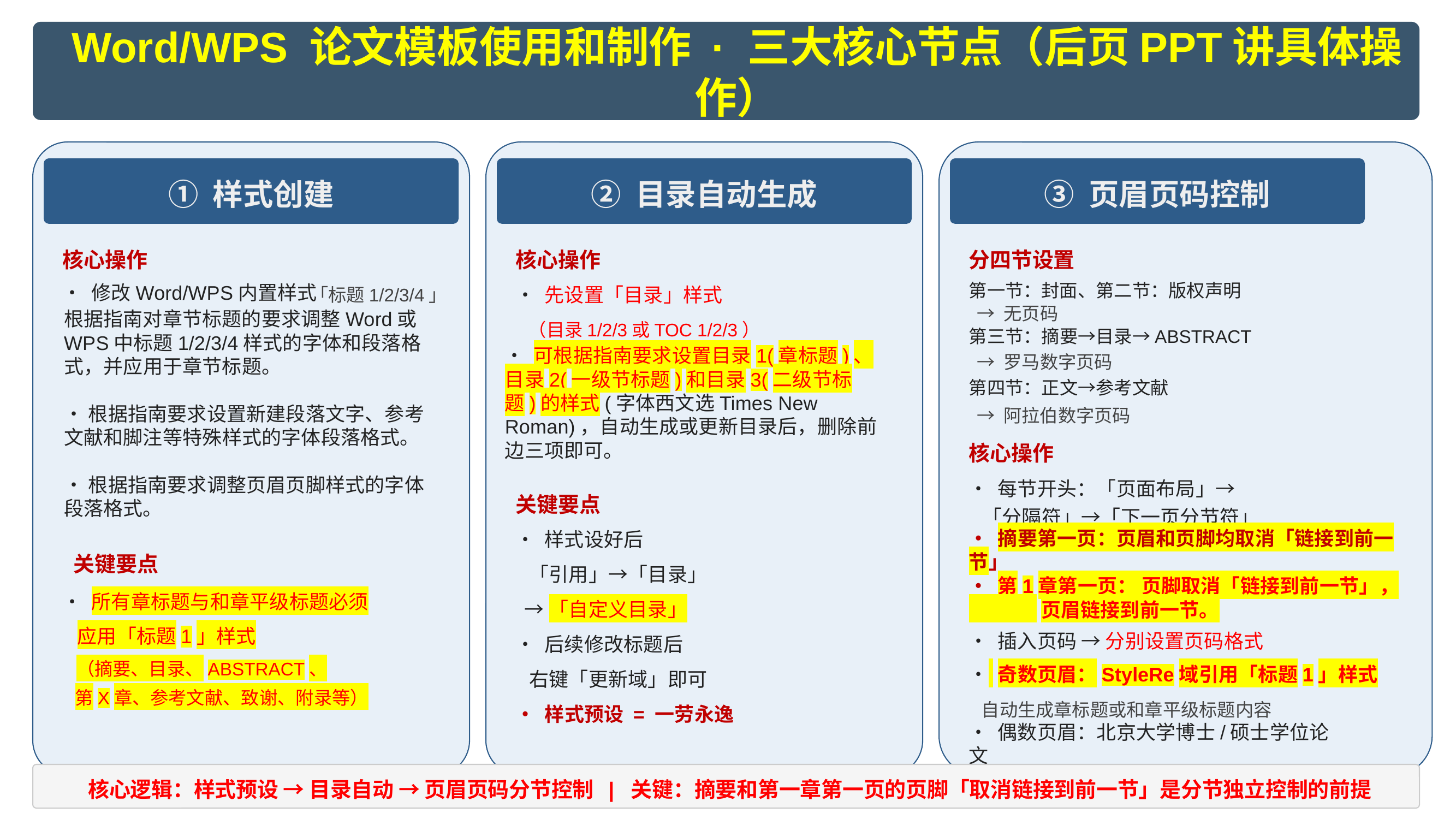

Word/WPS 论文模板使用和制作 · 三大核心节点（后页PPT讲具体操作）

① 样式创建
② 目录自动生成
③ 页眉页码控制
核心操作
核心操作
分四节设置
第一节：封面、第二节：版权声明
• 修改Word/WPS内置样式
  「标题1/2/3/4」
• 先设置「目录」样式
  → 无页码
根据指南对章节标题的要求调整Word或WPS中标题1/2/3/4样式的字体和段落格式，并应用于章节标题。

•根据指南要求设置新建段落文字、参考文献和脚注等特殊样式的字体段落格式。

•根据指南要求调整页眉页脚样式的字体段落格式。
  （目录1/2/3或TOC 1/2/3）
第三节：摘要→目录→ABSTRACT
  → 罗马数字页码
第四节：正文→参考文献
• 可根据指南要求设置目录1(章标题)、目录2(一级节标题)和目录3(二级节标题)的样式(字体西文选Times New Roman)，自动生成或更新目录后，删除前边三项即可。
  → 阿拉伯数字页码
核心操作
• 每节开头：「页面布局」→
关键要点
  「分隔符」→「下一页分节符」
• 样式设好后
• 摘要第一页：页眉和页脚均取消「链接到前一节」
关键要点
  「引用」→「目录」
• 第1章第一页： 页脚取消「链接到前一节」，
               页眉链接到前一节。
• 所有章标题与和章平级标题必须
  →「自定义目录」
  应用「标题1」样式
• 插入页码 → 分别设置页码格式
• 后续修改标题后
  （摘要、目录、ABSTRACT、
• 奇数页眉：StyleRe域引用「标题1」样式
  右键「更新域」即可
  第X章、参考文献、致谢、附录等）
  自动生成章标题或和章平级标题内容
• 样式预设 = 一劳永逸
• 偶数页眉：北京大学博士/硕士学位论文
  「北京大学博士/硕士论文」

核心逻辑：样式预设 → 目录自动 → 页眉页码分节控制  |  关键：摘要和第一章第一页的页脚「取消链接到前一节」是分节独立控制的前提